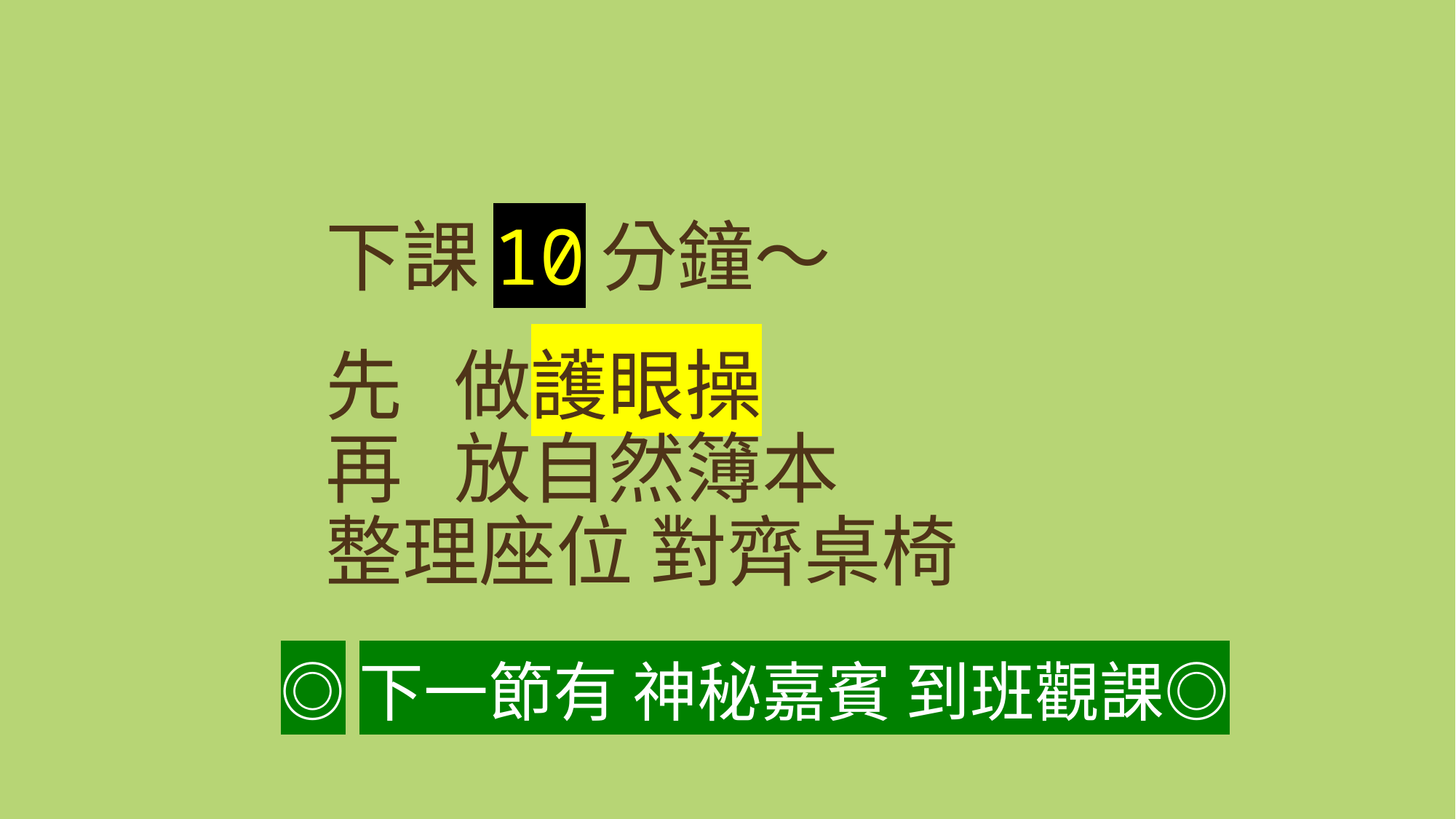

# 下課10分鐘～ 先   做護眼操 再   放自然簿本 整理座位 對齊桌椅
◎下一節有 神秘嘉賓 到班觀課◎